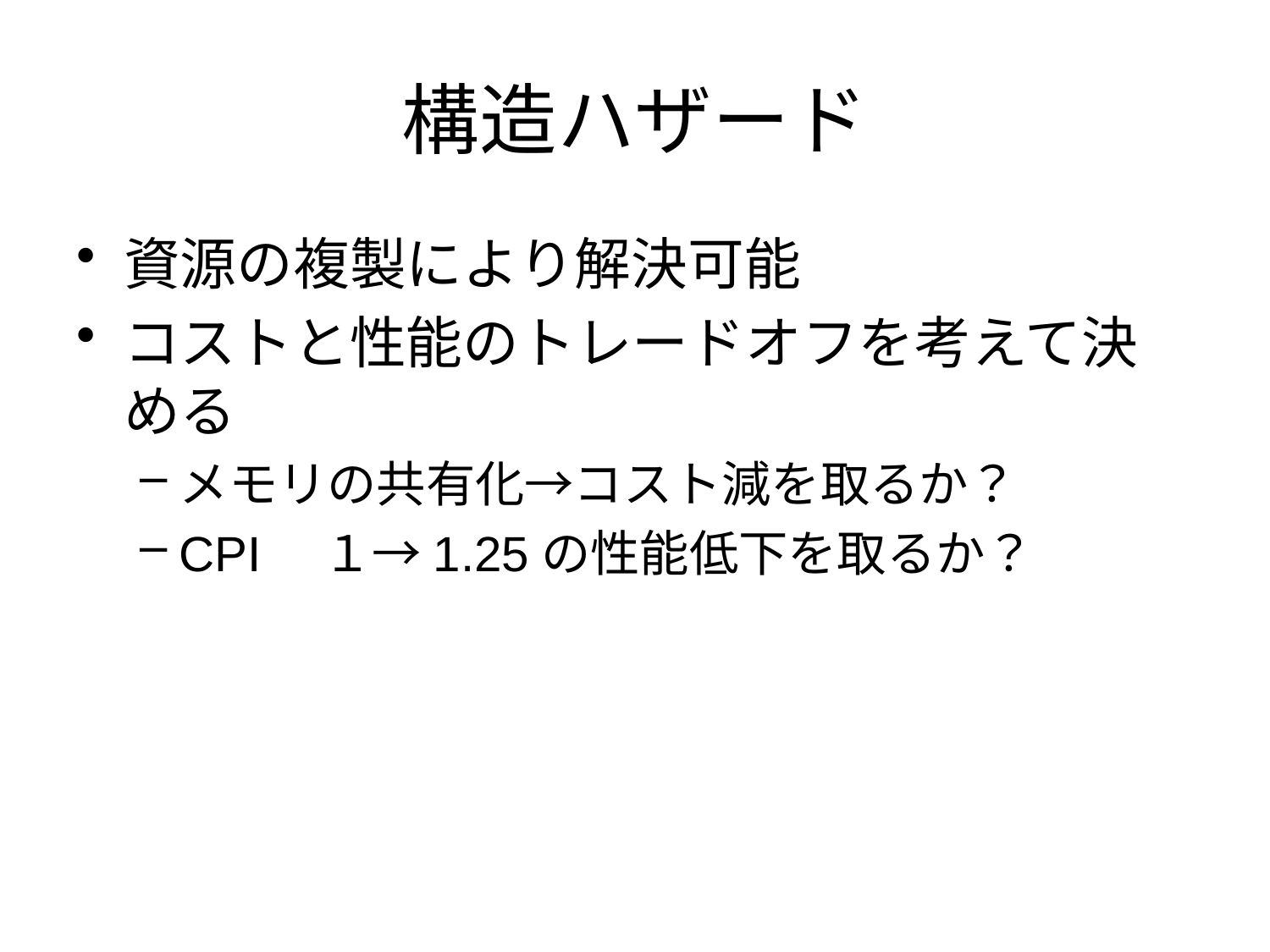

# 構造ハザード
資源の複製により解決可能
コストと性能のトレードオフを考えて決める
メモリの共有化→コスト減を取るか？
CPI　１→1.25の性能低下を取るか？